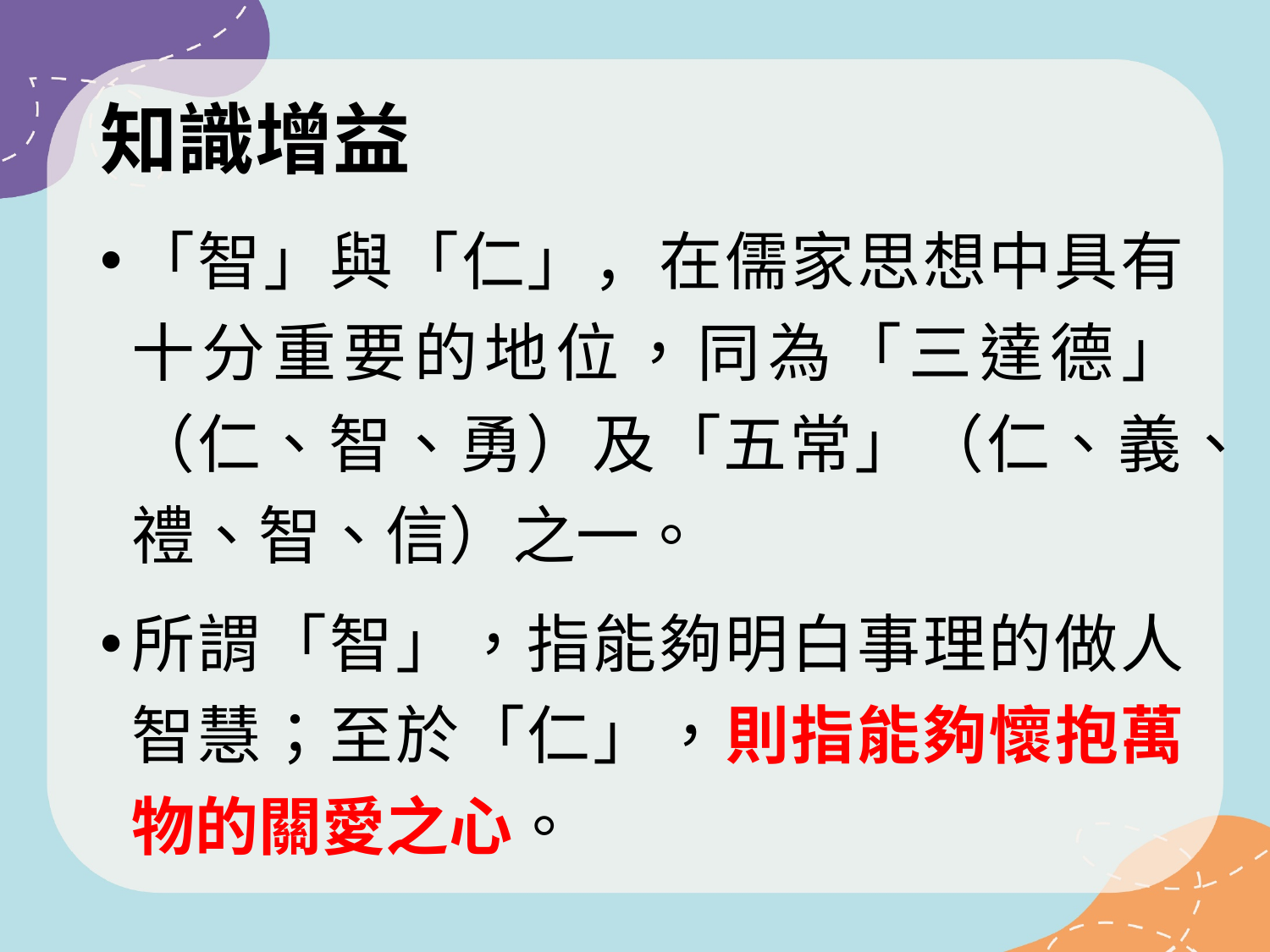

# 知識增益
「智」與「仁」，在儒家思想中具有十分重要的地位，同為「三達德」（仁、智、勇）及「五常」（仁、義、禮、智、信）之一。
所謂「智」，指能夠明白事理的做人智慧；至於「仁」，則指能夠懷抱萬物的關愛之心。